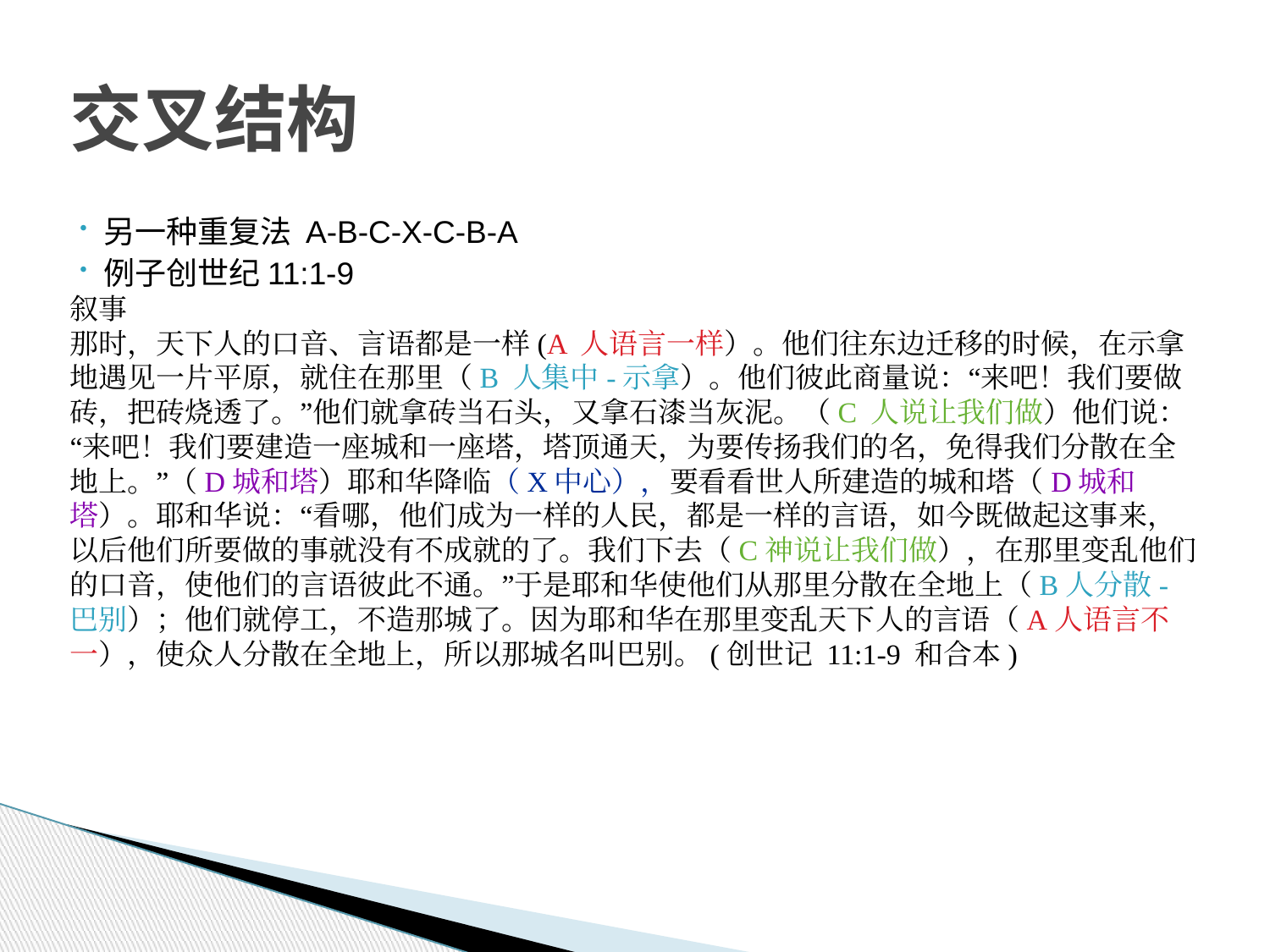

# 交叉结构
另一种重复法 A-B-C-X-C-B-A
例子创世纪11:1-9
叙事
那时，天下人的口音、言语都是一样(A 人语言一样）。他们往东边迁移的时候，在示拿地遇见一片平原，就住在那里（B 人集中-示拿）。他们彼此商量说：“来吧！我们要做砖，把砖烧透了。”他们就拿砖当石头，又拿石漆当灰泥。（C 人说让我们做）他们说：“来吧！我们要建造一座城和一座塔，塔顶通天，为要传扬我们的名，免得我们分散在全地上。”（D城和塔）耶和华降临（X中心），要看看世人所建造的城和塔（D城和塔）。耶和华说：“看哪，他们成为一样的人民，都是一样的言语，如今既做起这事来，以后他们所要做的事就没有不成就的了。我们下去（C神说让我们做），在那里变乱他们的口音，使他们的言语彼此不通。”于是耶和华使他们从那里分散在全地上（B人分散-巴别）；他们就停工，不造那城了。因为耶和华在那里变乱天下人的言语（A人语言不一），使众人分散在全地上，所以那城名叫巴别。(创世记 11:1-9 和合本)